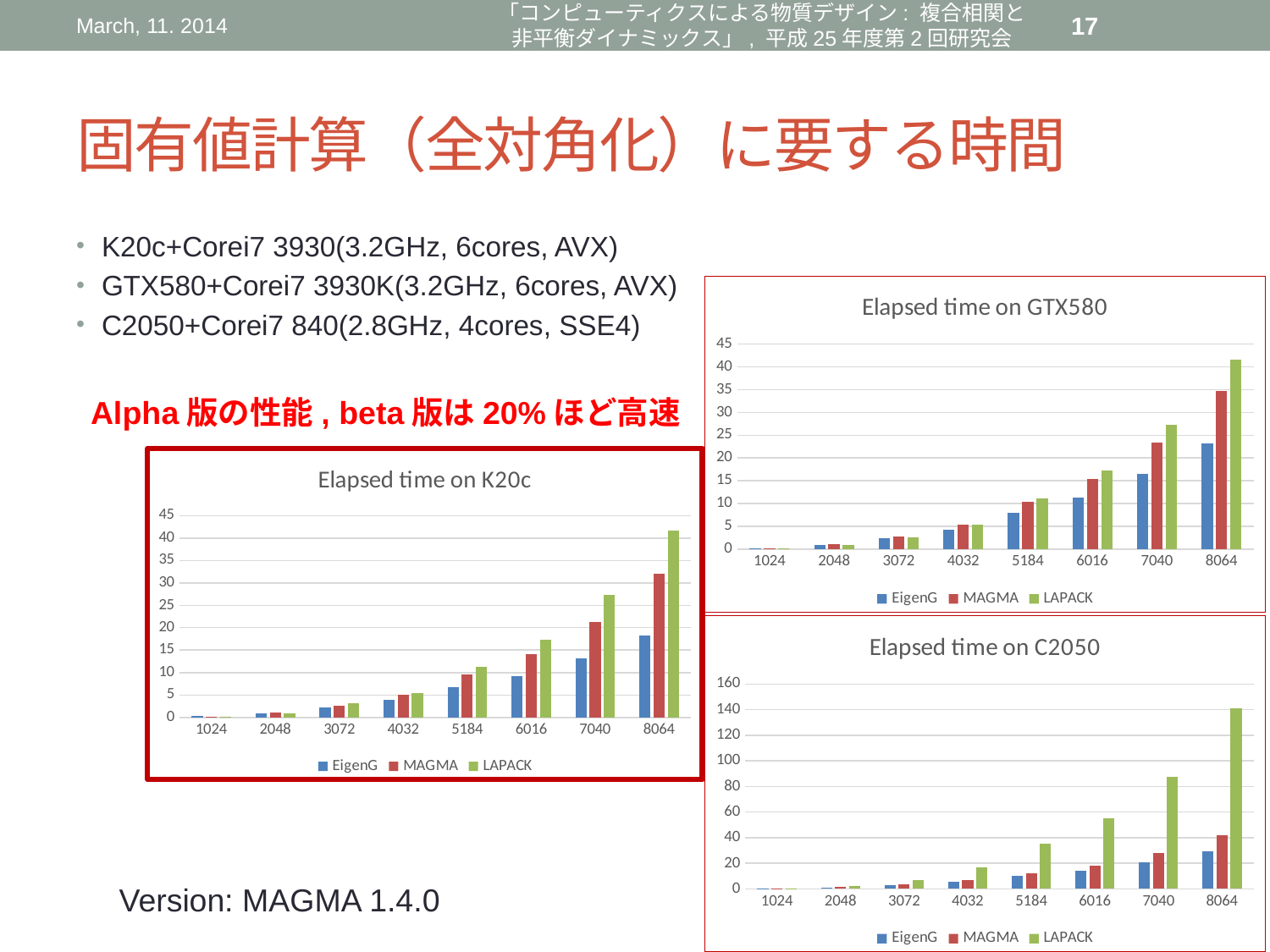

March, 11. 2014
「コンピューティクスによる物質デザイン: 複合相関と非平衡ダイナミックス」, 平成25年度第2回研究会
17
# 固有値計算（全対角化）に要する時間
K20c+Corei7 3930(3.2GHz, 6cores, AVX)
GTX580+Corei7 3930K(3.2GHz, 6cores, AVX)
C2050+Corei7 840(2.8GHz, 4cores, SSE4)

### Chart: Elapsed time on GTX580

| Category | EigenG | MAGMA | LAPACK |
|---|---|---|---|
| 1024 | 0.24 | 0.17 | 0.14 |
| 2048 | 0.89 | 1.04 | 0.82 |
| 3072 | 2.32 | 2.75 | 2.58 |
| 4032 | 4.34 | 5.45 | 5.34 |
| 5184 | 7.91 | 10.38 | 11.17 |
| 6016 | 11.27 | 15.36 | 17.16 |
| 7040 | 16.52 | 23.39 | 27.22 |
| 8064 | 23.29 | 34.71 | 41.55 |
Alpha版の性能, beta版は20%ほど高速

### Chart: Elapsed time on K20c

| Category | EigenG | MAGMA | LAPACK |
|---|---|---|---|
| 1024 | 0.27 | 0.16 | 0.14 |
| 2048 | 0.81 | 1.02 | 0.82 |
| 3072 | 2.13 | 2.59 | 3.24 |
| 4032 | 3.84 | 5.09 | 5.34 |
| 5184 | 6.65 | 9.52 | 11.23 |
| 6016 | 9.24 | 14.03 | 17.27 |
| 7040 | 13.1 | 21.25 | 27.36 |
| 8064 | 18.31 | 32.08 | 41.74 |

### Chart: Elapsed time on C2050

| Category | EigenG | MAGMA | LAPACK |
|---|---|---|---|
| 1024 | 0.31 | 0.23 | 0.23 |
| 2048 | 1.24 | 1.3 | 2.1 |
| 3072 | 3.1 | 3.28 | 6.87 |
| 4032 | 5.69 | 6.68 | 16.74 |
| 5184 | 10.11 | 12.32 | 35.13 |
| 6016 | 14.33 | 18.15 | 55.21 |
| 7040 | 20.8 | 27.73 | 87.72 |
| 8064 | 29.14 | 41.9 | 141.34 |
Version: MAGMA 1.4.0